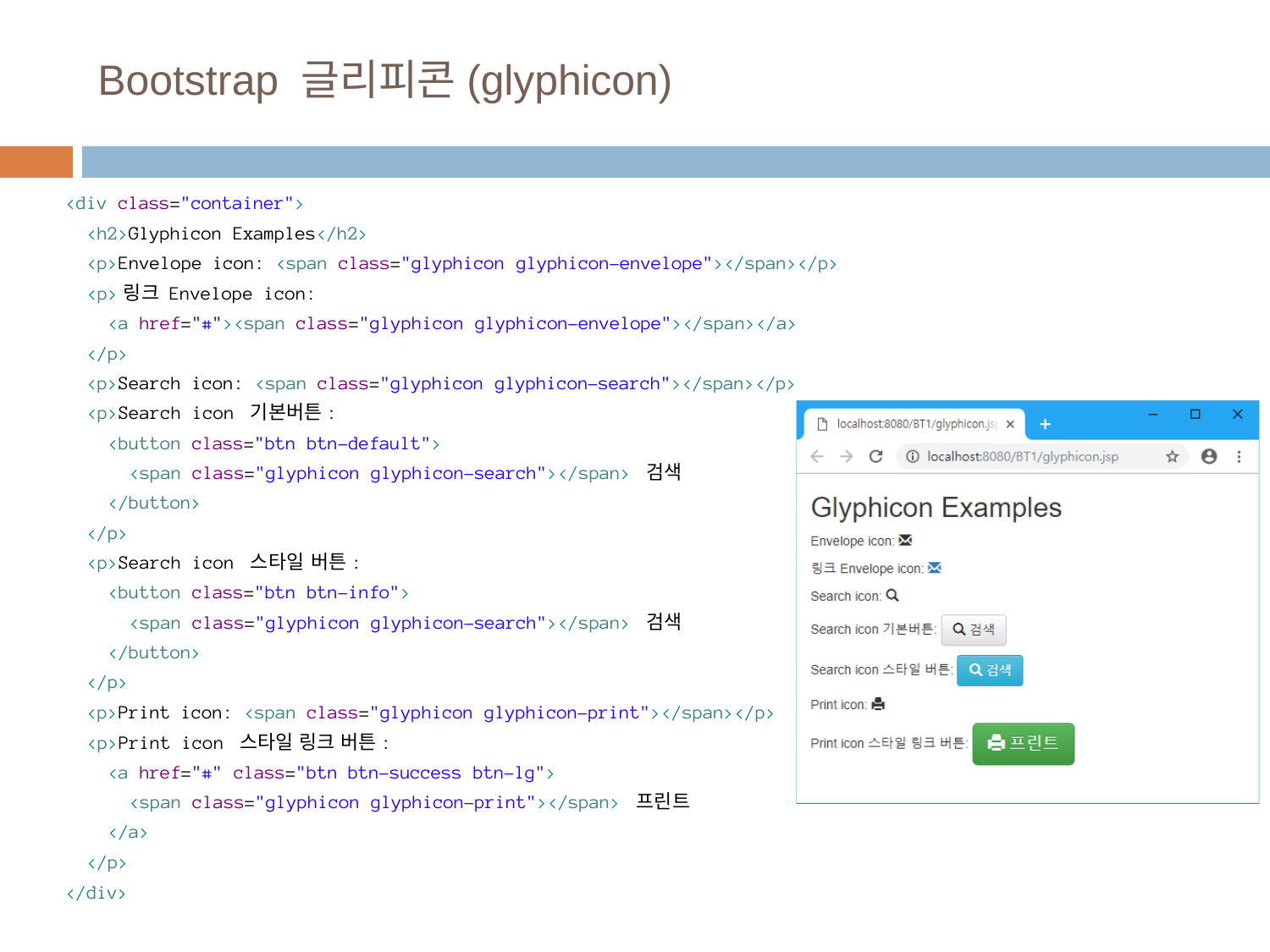

# Bootstrap 글리피콘(glyphicon)
<div class="container">
<h2>Glyphicon Examples</h2>
<p>Envelope icon: <span class="glyphicon glyphicon-envelope"></span></p>
<p>링크 Envelope icon:
<a href="#"><span class="glyphicon glyphicon-envelope"></span></a>
</p>
<p>Search icon: <span class="glyphicon glyphicon-search"></span></p>
<p>Search icon 기본버튼:
<button class="btn btn-default">
<span class="glyphicon glyphicon-search"></span> 검색
</button>
</p>
<p>Search icon 스타일 버튼:
<button class="btn btn-info">
<span class="glyphicon glyphicon-search"></span> 검색
</button>
</p>
<p>Print icon: <span class="glyphicon glyphicon-print"></span></p>
<p>Print icon 스타일 링크 버튼:
<a href="#" class="btn btn-success btn-lg">
<span class="glyphicon glyphicon-print"></span> 프린트
</a>
</p>
</div>